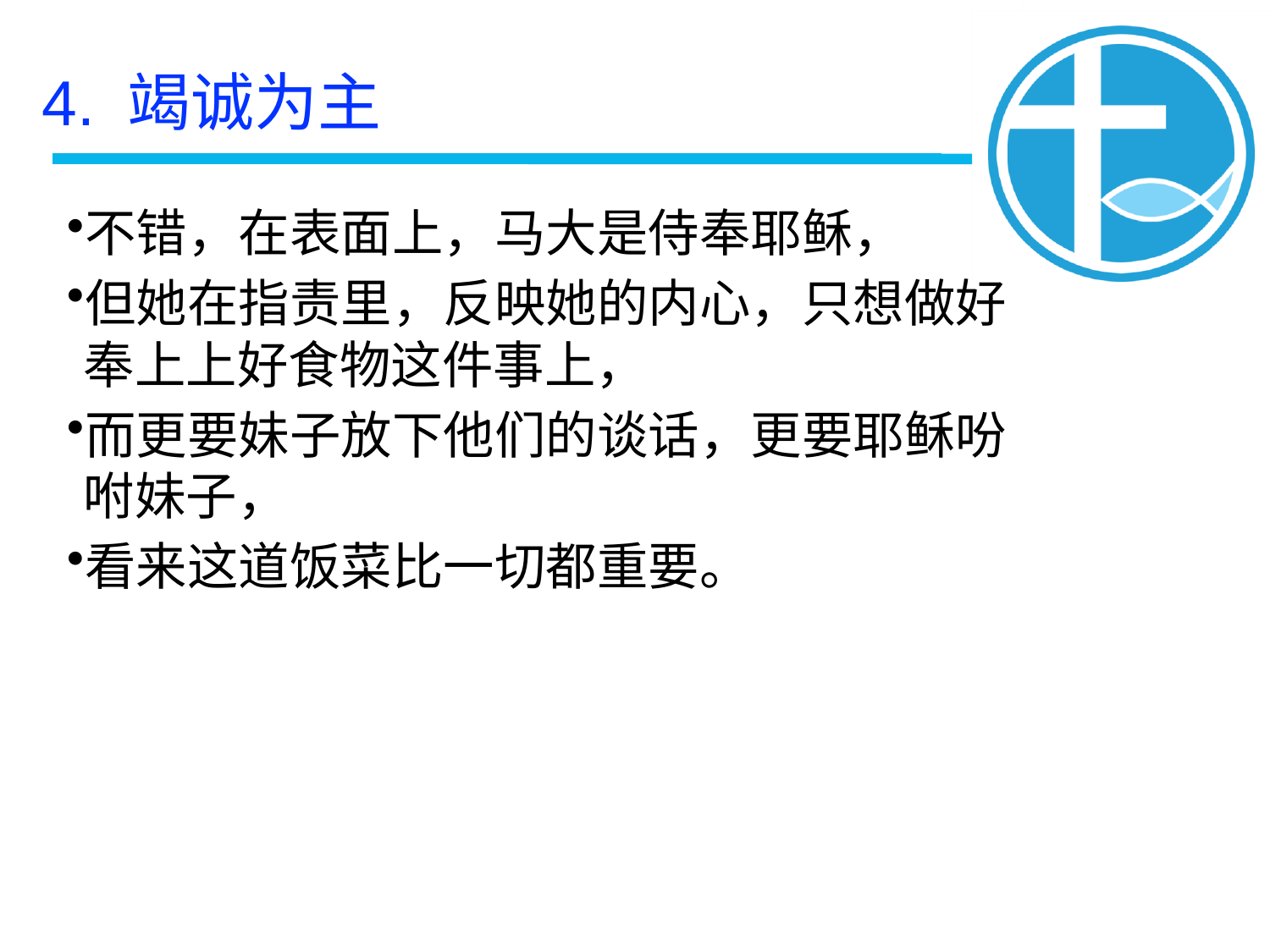

4. 竭诚为主
不错，在表面上，马大是侍奉耶稣，
但她在指责里，反映她的内心，只想做好奉上上好食物这件事上，
而更要妹子放下他们的谈话，更要耶稣吩咐妹子，
看来这道饭菜比一切都重要。